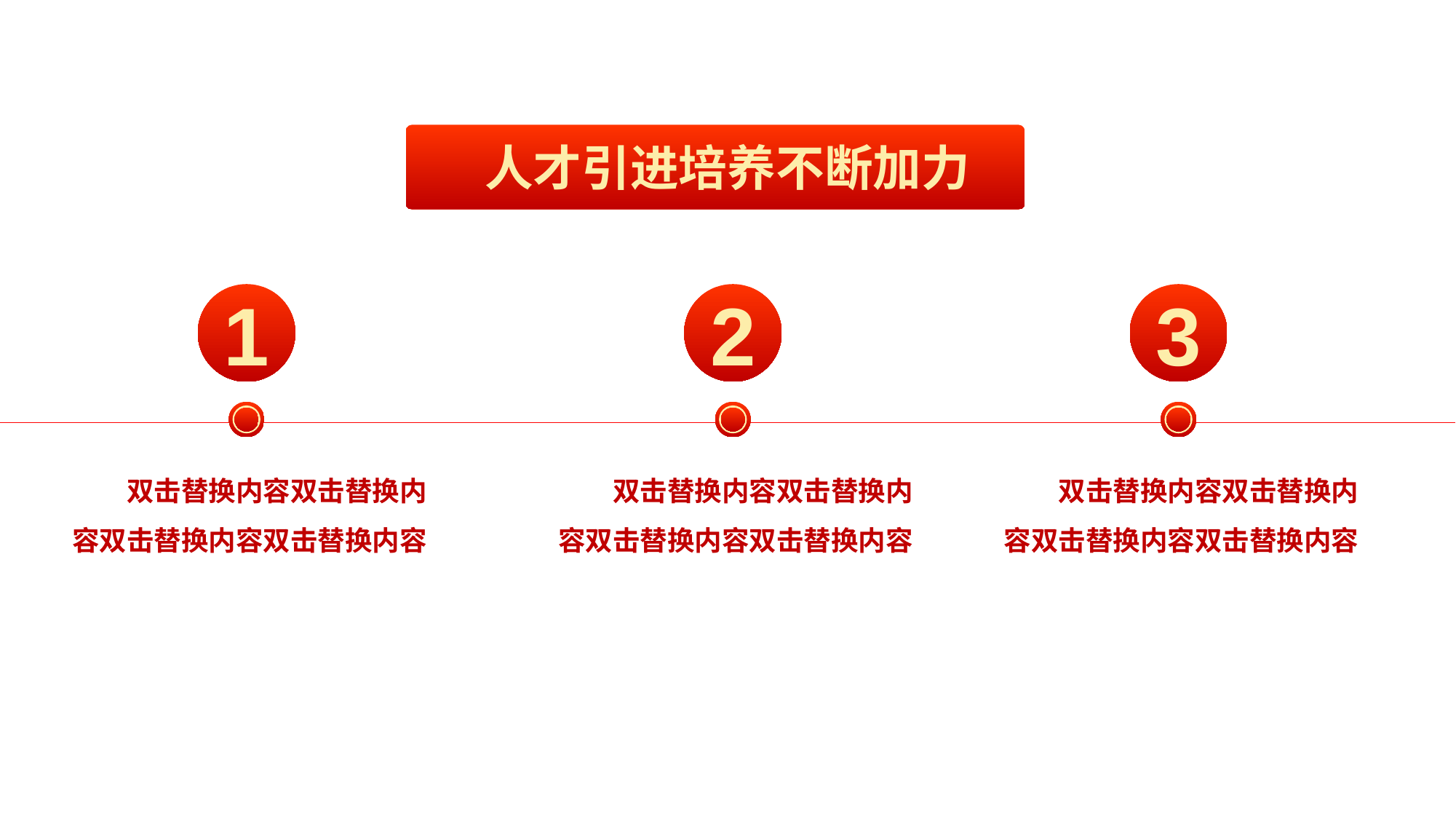

人才引进培养不断加力
1
2
3

双击替换内容双击替换内容双击替换内容双击替换内容
双击替换内容双击替换内容双击替换内容双击替换内容

双击替换内容双击替换内容双击替换内容双击替换内容